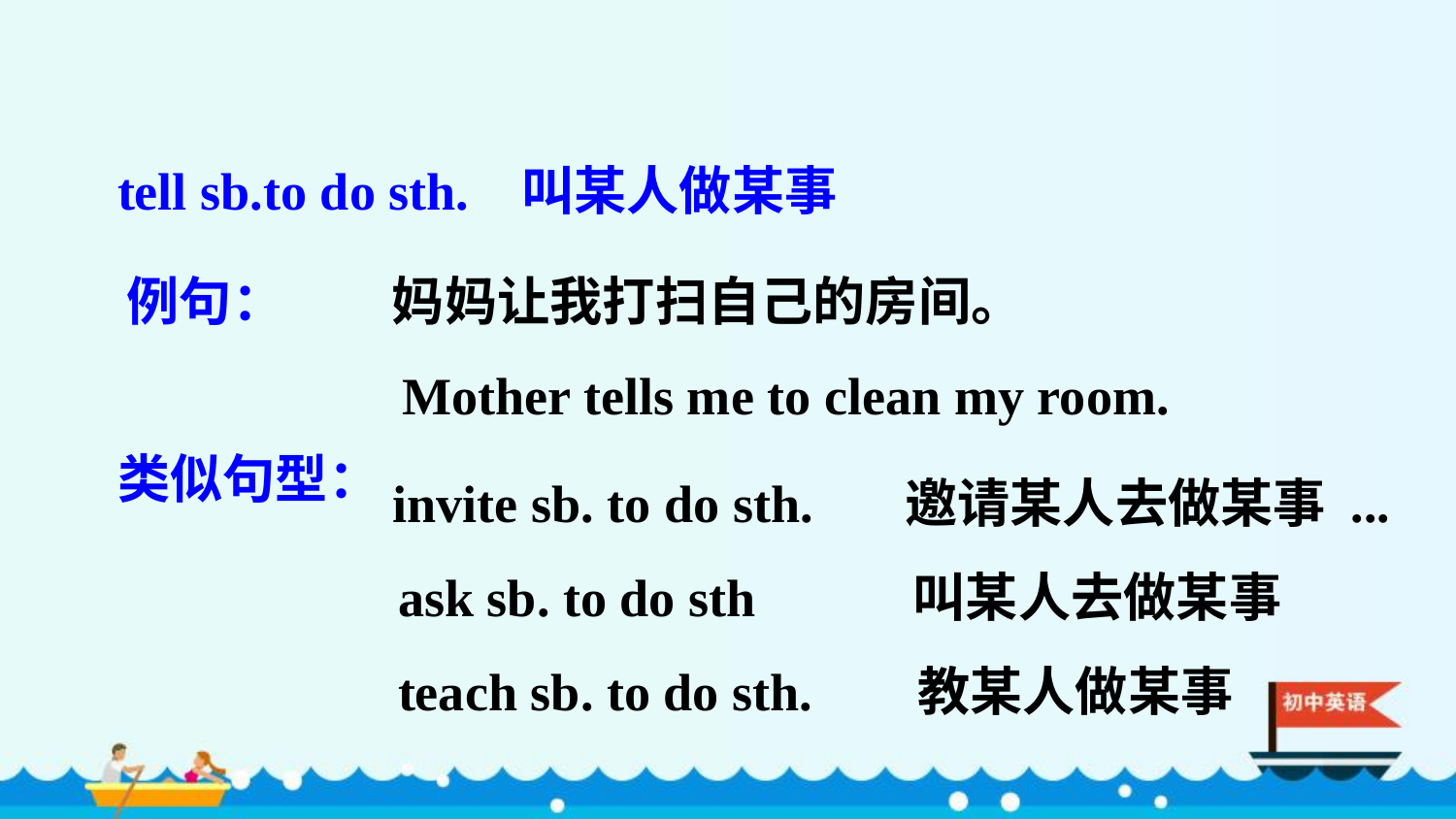

tell sb.to do sth.   叫某人做某事
例句：         妈妈让我打扫自己的房间。
                     Mother tells me to clean my room.
invite sb. to do sth.      邀请某人去做某事 ...
类似句型：
ask sb. to do sth           叫某人去做某事
teach sb. to do sth.       教某人做某事